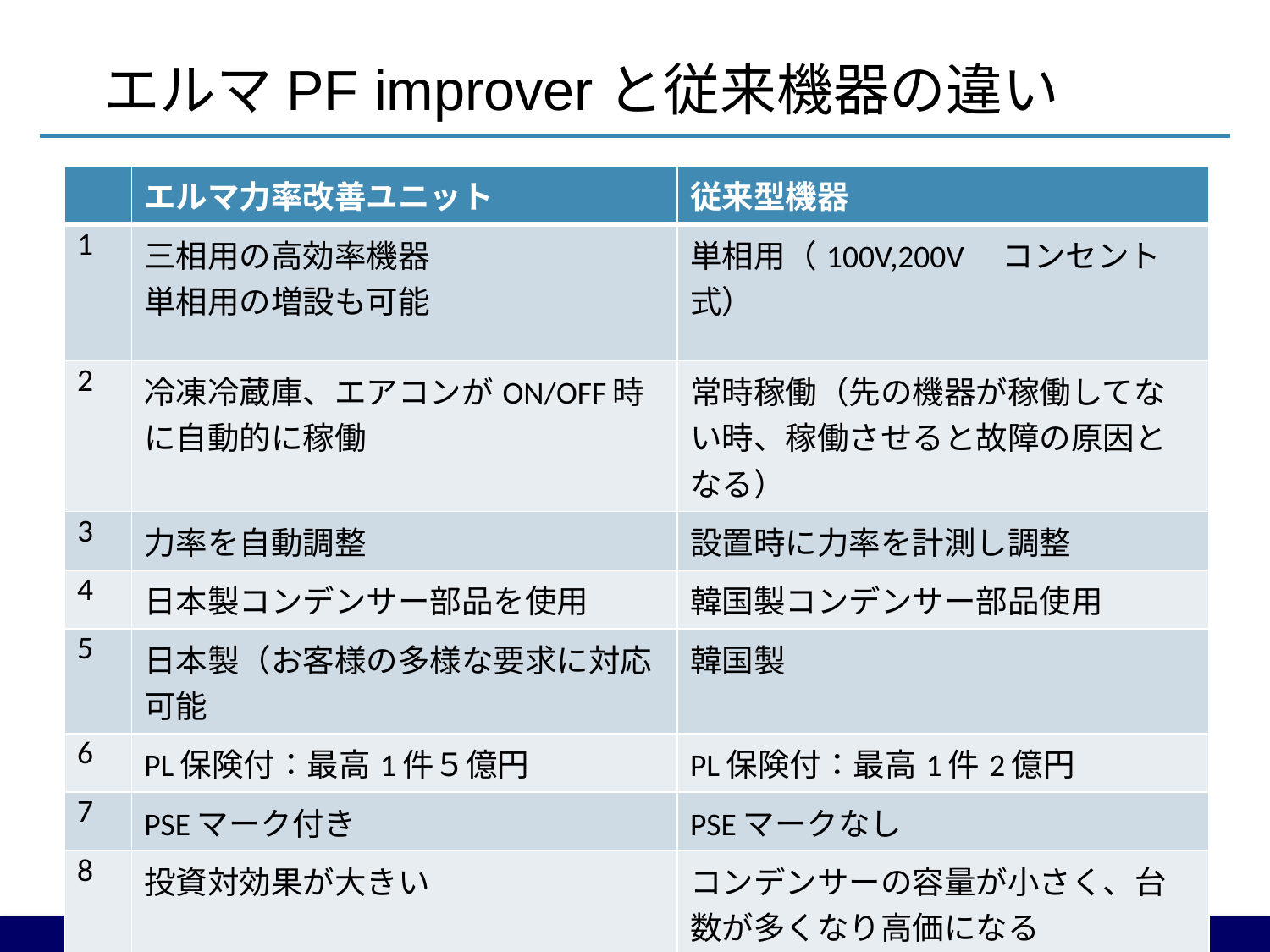

エルマPF improverと従来機器の違い
|  | エルマ力率改善ユニット | 従来型機器 |
| --- | --- | --- |
| 1 | 三相用の高効率機器 単相用の増設も可能 | 単相用（100V,200V　コンセント式） |
| 2 | 冷凍冷蔵庫、エアコンがON/OFF時に自動的に稼働 | 常時稼働（先の機器が稼働してない時、稼働させると故障の原因となる） |
| 3 | 力率を自動調整 | 設置時に力率を計測し調整 |
| 4 | 日本製コンデンサー部品を使用 | 韓国製コンデンサー部品使用 |
| 5 | 日本製（お客様の多様な要求に対応可能 | 韓国製 |
| 6 | PL保険付：最高1件５億円 | PL保険付：最高1件2億円 |
| 7 | PSEマーク付き | PSEマークなし |
| 8 | 投資対効果が大きい | コンデンサーの容量が小さく、台数が多くなり高価になる |
| 9 | メーカー保証：5年 （リースの場合を考慮） | メーカー保証：2年 （リースの場合追加保証が必要） |
9
Copyright (C) Think-SVC Allright Reserved.